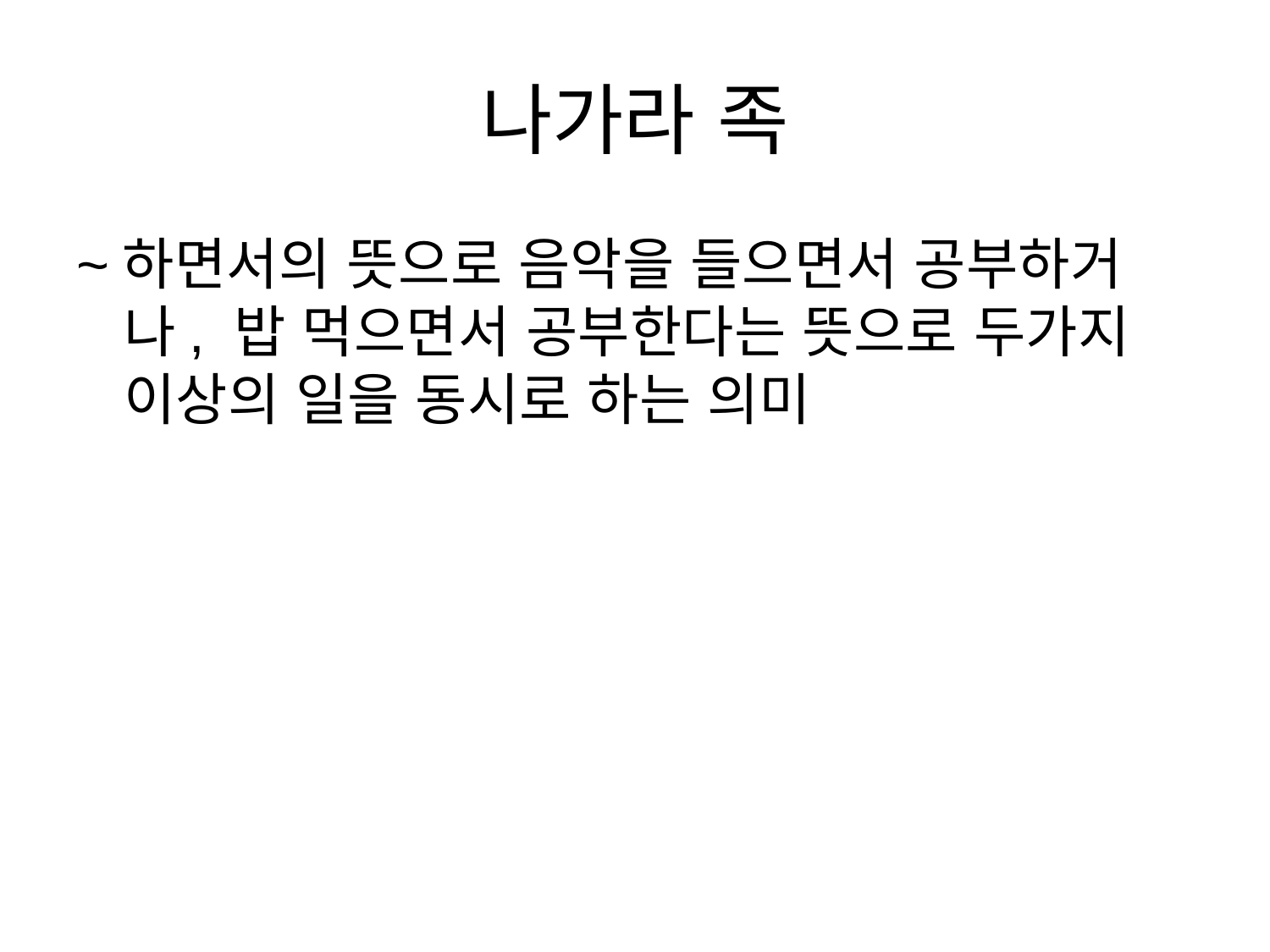

# 나가라 족
~하면서의 뜻으로 음악을 들으면서 공부하거나, 밥 먹으면서 공부한다는 뜻으로 두가지 이상의 일을 동시로 하는 의미